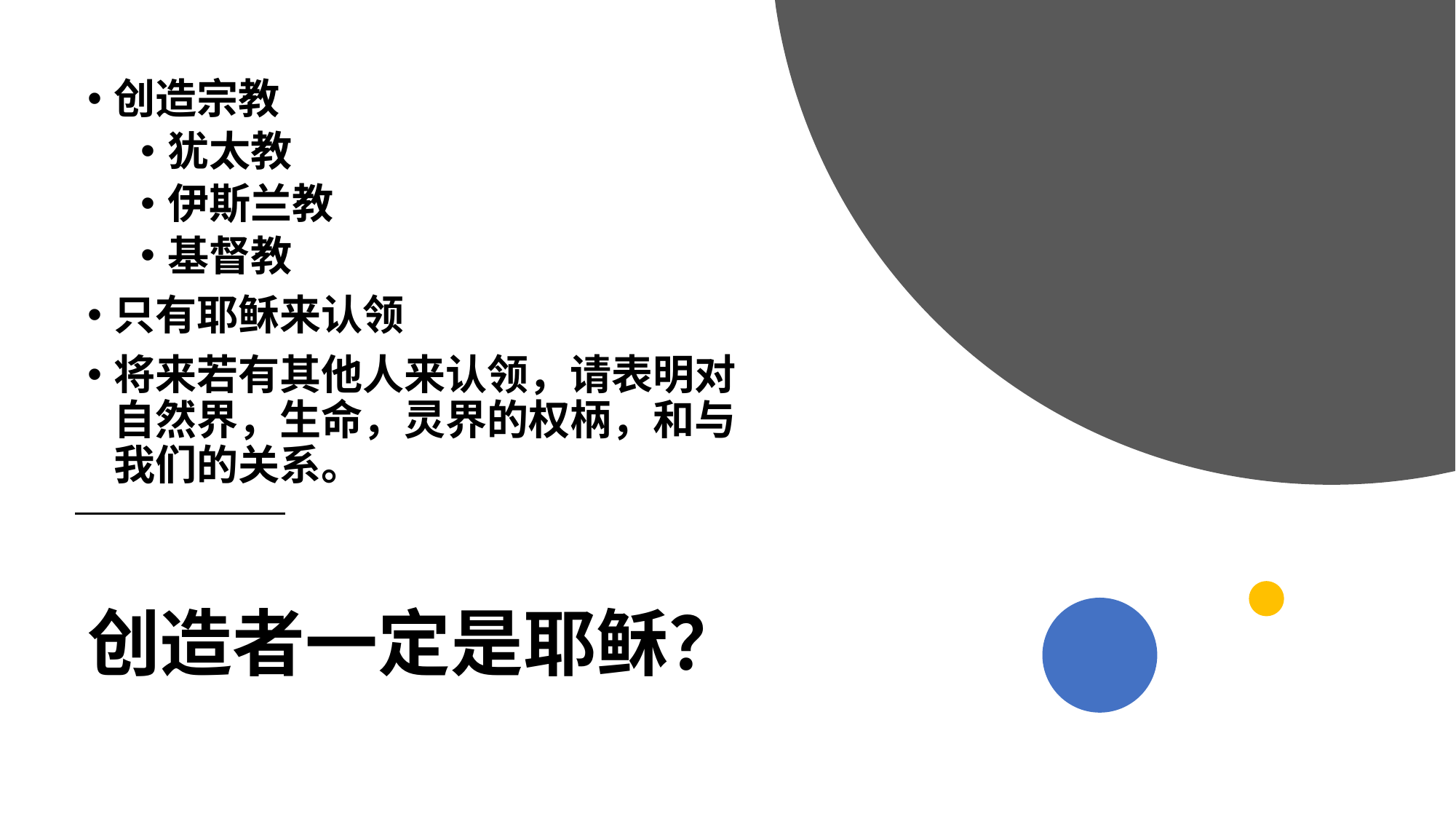

创造宗教
犹太教
伊斯兰教
基督教
只有耶稣来认领
将来若有其他人来认领，请表明对自然界，生命，灵界的权柄，和与我们的关系。
# 创造者一定是耶稣？